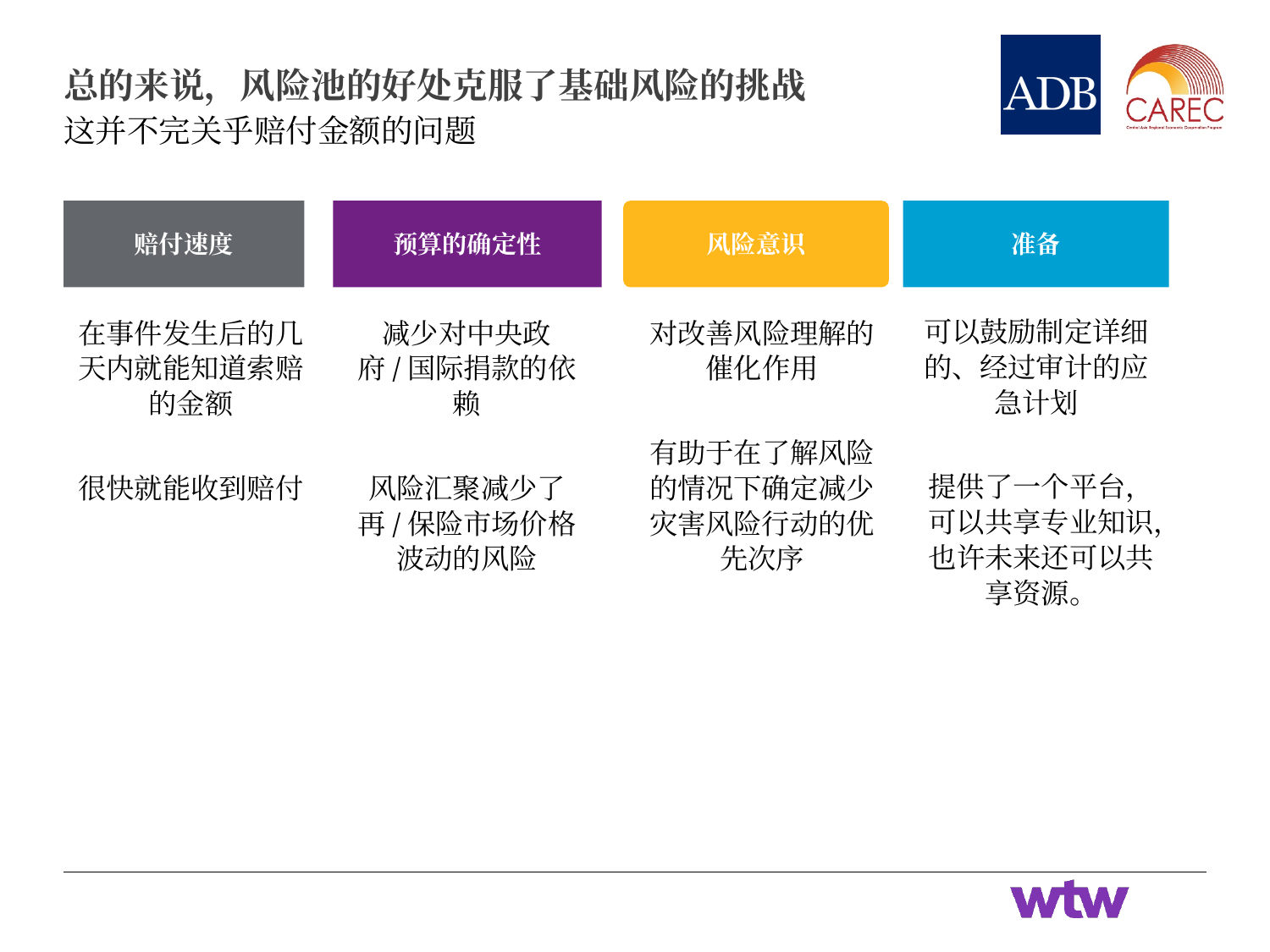

# 总的来说，风险池的好处克服了基础风险的挑战
这并不完关乎赔付金额的问题
赔付速度
预算的确定性
风险意识
准备
可以鼓励制定详细的、经过审计的应急计划

提供了一个平台，可以共享专业知识，也许未来还可以共享资源。
在事件发生后的几天内就能知道索赔的金额

很快就能收到赔付
减少对中央政府/国际捐款的依赖

风险汇聚减少了再/保险市场价格波动的风险
对改善风险理解的催化作用

有助于在了解风险的情况下确定减少灾害风险行动的优先次序